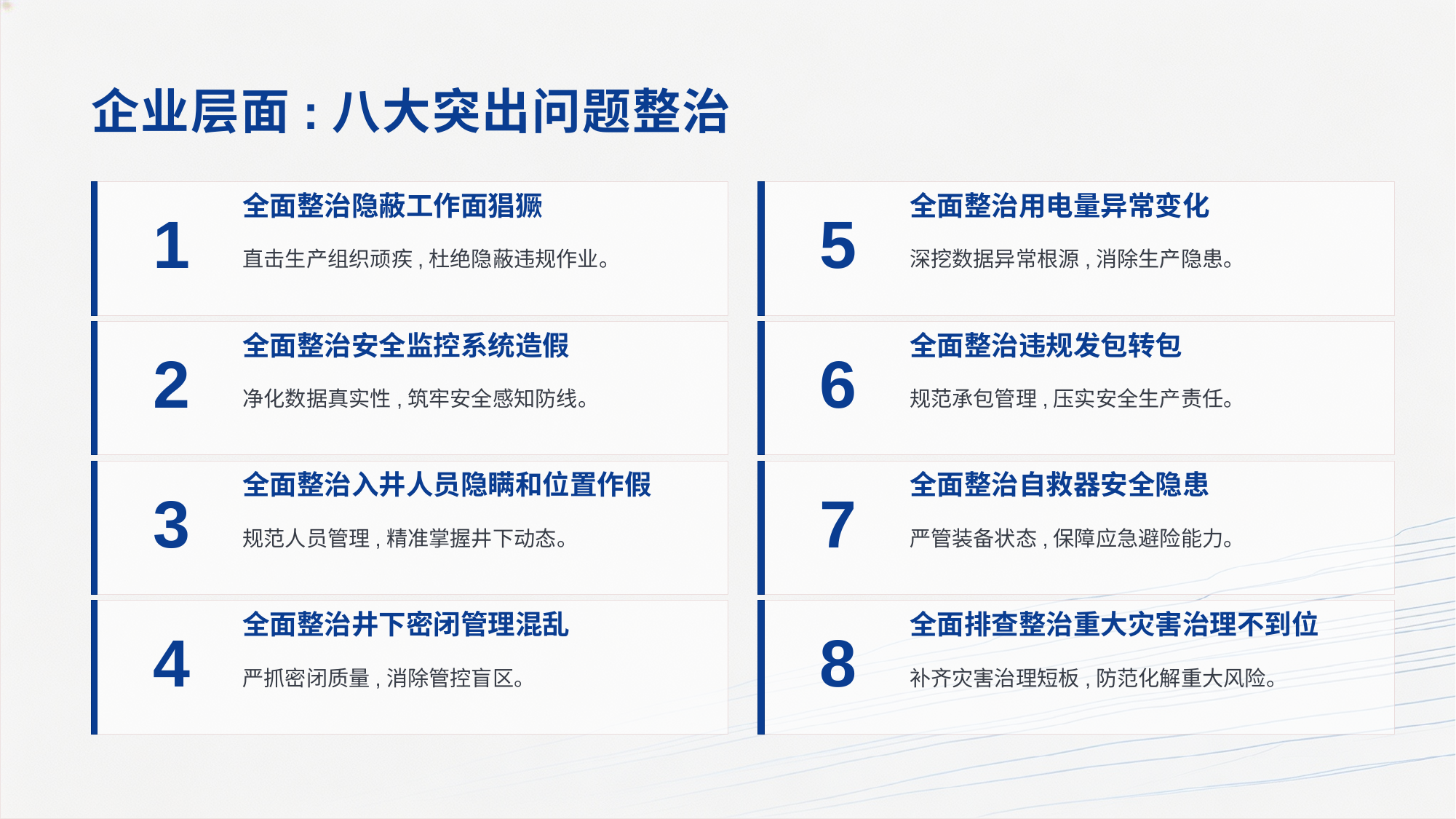

企业层面:八大突出问题整治

1

5
全面整治隐蔽工作面猖獗
全面整治用电量异常变化
直击生产组织顽疾,杜绝隐蔽违规作业。
深挖数据异常根源,消除生产隐患。

2

6
全面整治安全监控系统造假
全面整治违规发包转包
净化数据真实性,筑牢安全感知防线。
规范承包管理,压实安全生产责任。

3

7
全面整治入井人员隐瞒和位置作假
全面整治自救器安全隐患
规范人员管理,精准掌握井下动态。
严管装备状态,保障应急避险能力。

4

8
全面整治井下密闭管理混乱
全面排查整治重大灾害治理不到位
严抓密闭质量,消除管控盲区。
补齐灾害治理短板,防范化解重大风险。